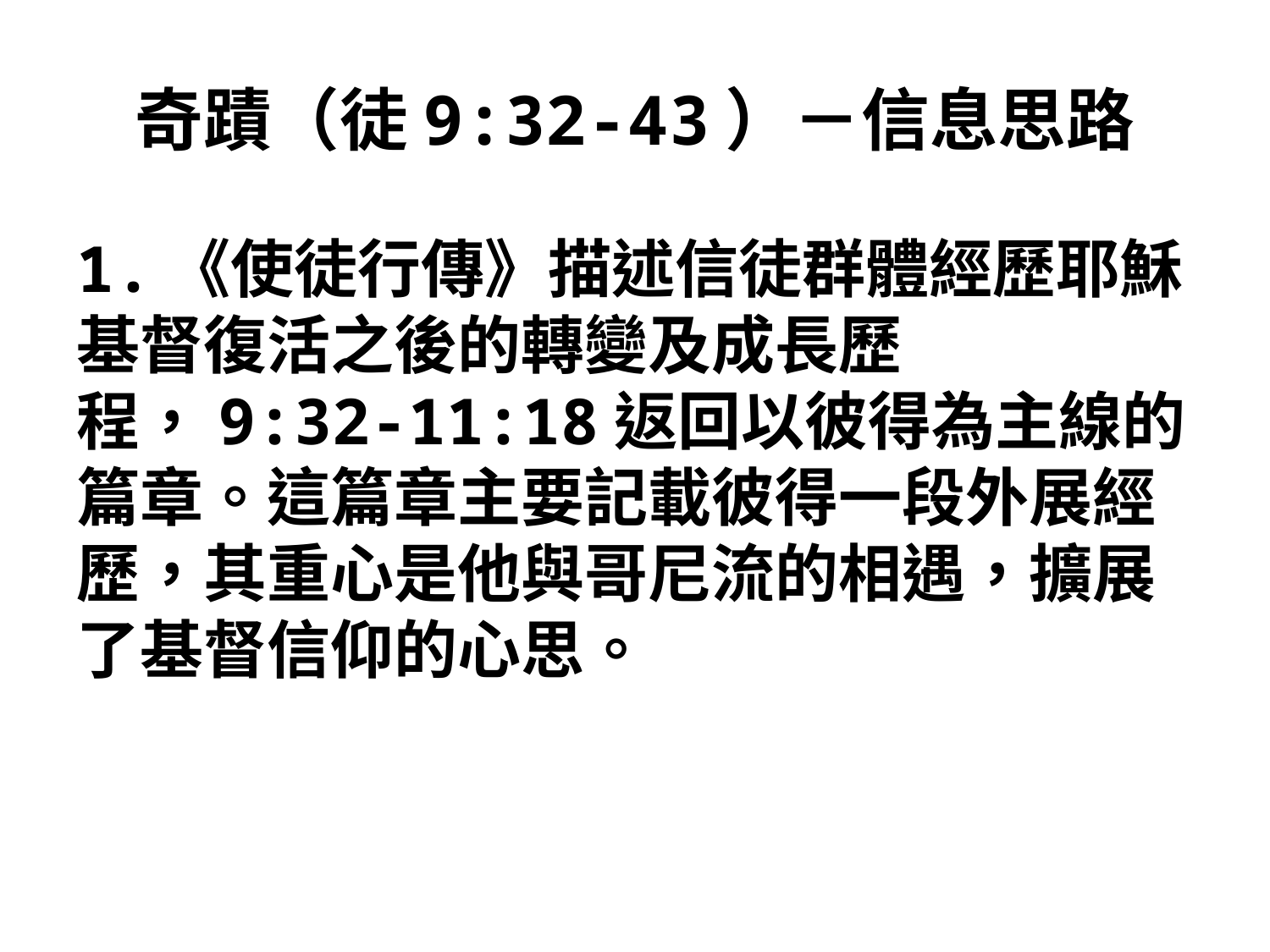

# 奇蹟（徒9:32-43）－信息思路
1.《使徒行傳》描述信徒群體經歷耶穌基督復活之後的轉變及成長歷程，9:32-11:18返回以彼得為主線的篇章。這篇章主要記載彼得一段外展經歷，其重心是他與哥尼流的相遇，擴展了基督信仰的心思。